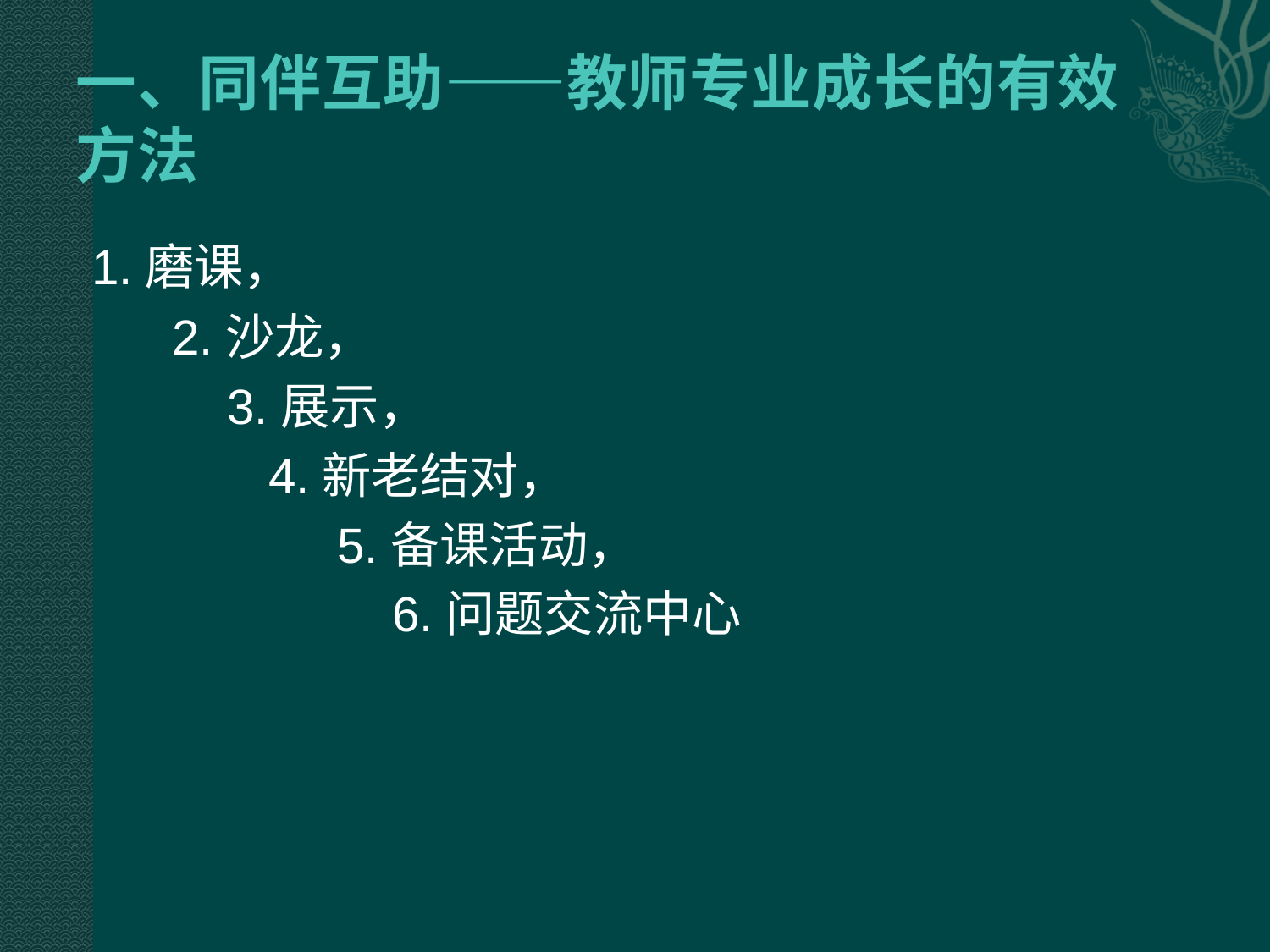

# 一、同伴互助——教师专业成长的有效方法
 1.磨课，
       2.沙龙，
           3.展示，
              4.新老结对，
                   5.备课活动，
                       6.问题交流中心